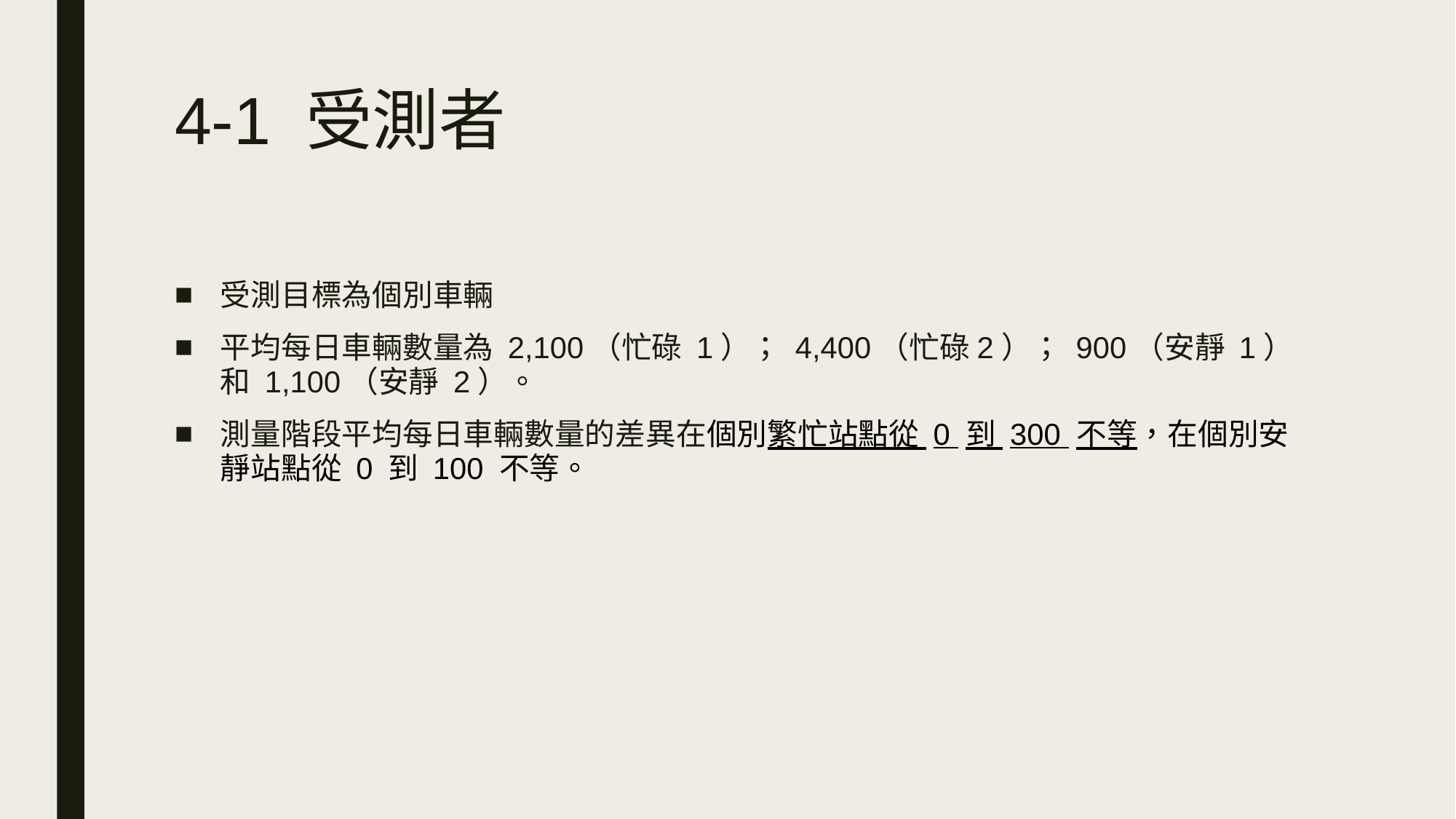

# 4-1 受測者
受測目標為個別車輛
平均每日車輛數量為 2,100（忙碌 1）； 4,400（忙碌2）； 900（安靜 1）和 1,100（安靜 2）。
測量階段平均每日車輛數量的差異在個別繁忙站點從 0 到 300 不等，在個別安靜站點從 0 到 100 不等。